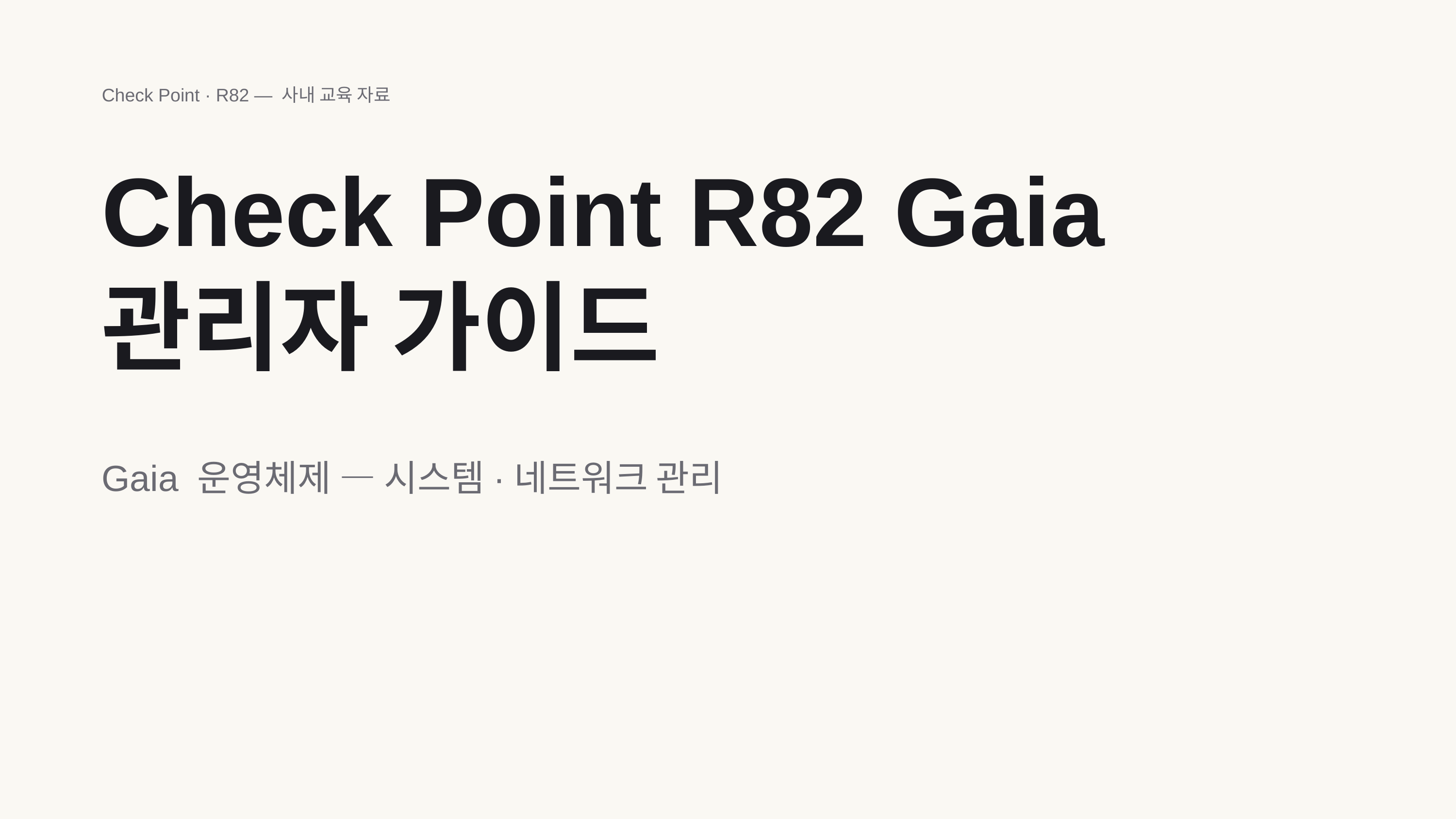

Check Point · R82 — 사내 교육 자료
Check Point R82 Gaia 관리자 가이드
Gaia 운영체제 — 시스템·네트워크 관리